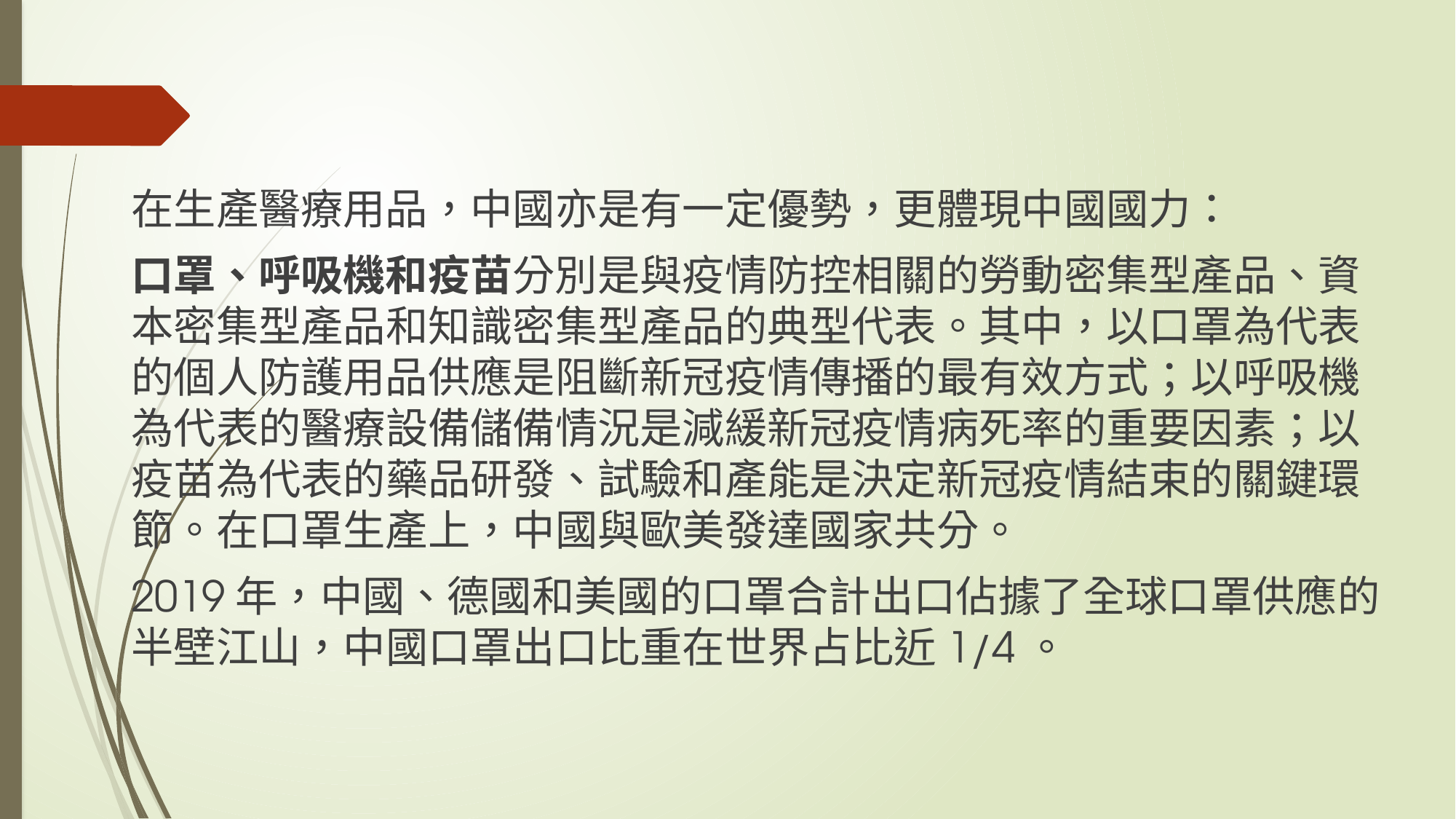

在生產醫療用品，中國亦是有一定優勢，更體現中國國力：
口罩、呼吸機和疫苗分別是與疫情防控相關的勞動密集型產品、資本密集型產品和知識密集型產品的典型代表。其中，以口罩為代表的個人防護用品供應是阻斷新冠疫情傳播的最有效方式；以呼吸機為代表的醫療設備儲備情況是減緩新冠疫情病死率的重要因素；以疫苗為代表的藥品研發、試驗和產能是決定新冠疫情結束的關鍵環節。在口罩生產上，中國與歐美發達國家共分。
2019年，中國、德國和美國的口罩合計出口佔據了全球口罩供應的半壁江山，中國口罩出口比重在世界占比近1/4。